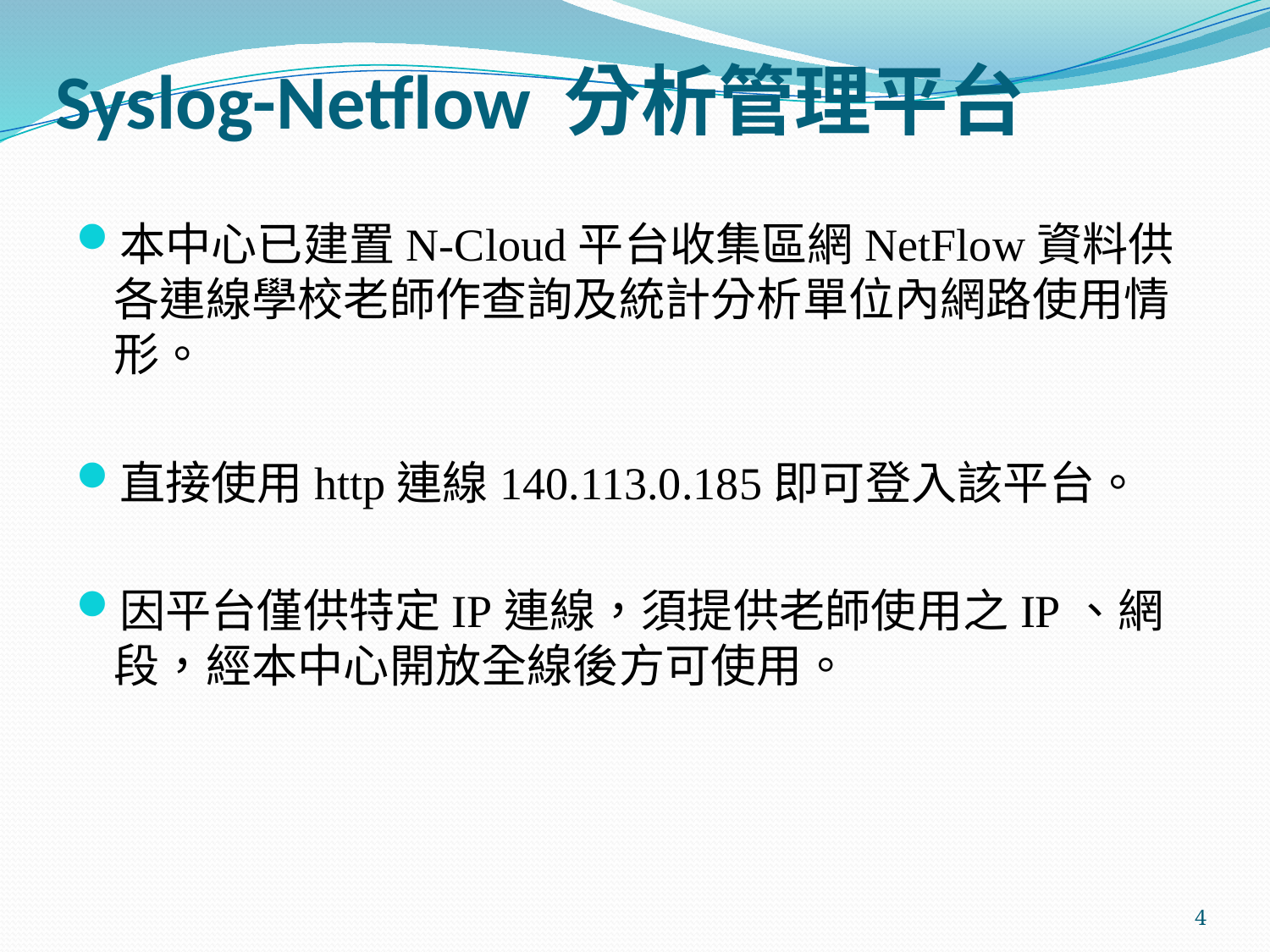

# Syslog-Netflow 分析管理平台
本中心已建置N-Cloud平台收集區網NetFlow資料供各連線學校老師作查詢及統計分析單位內網路使用情形。

直接使用http連線140.113.0.185即可登入該平台。

因平台僅供特定IP連線，須提供老師使用之IP、網段，經本中心開放全線後方可使用。
4